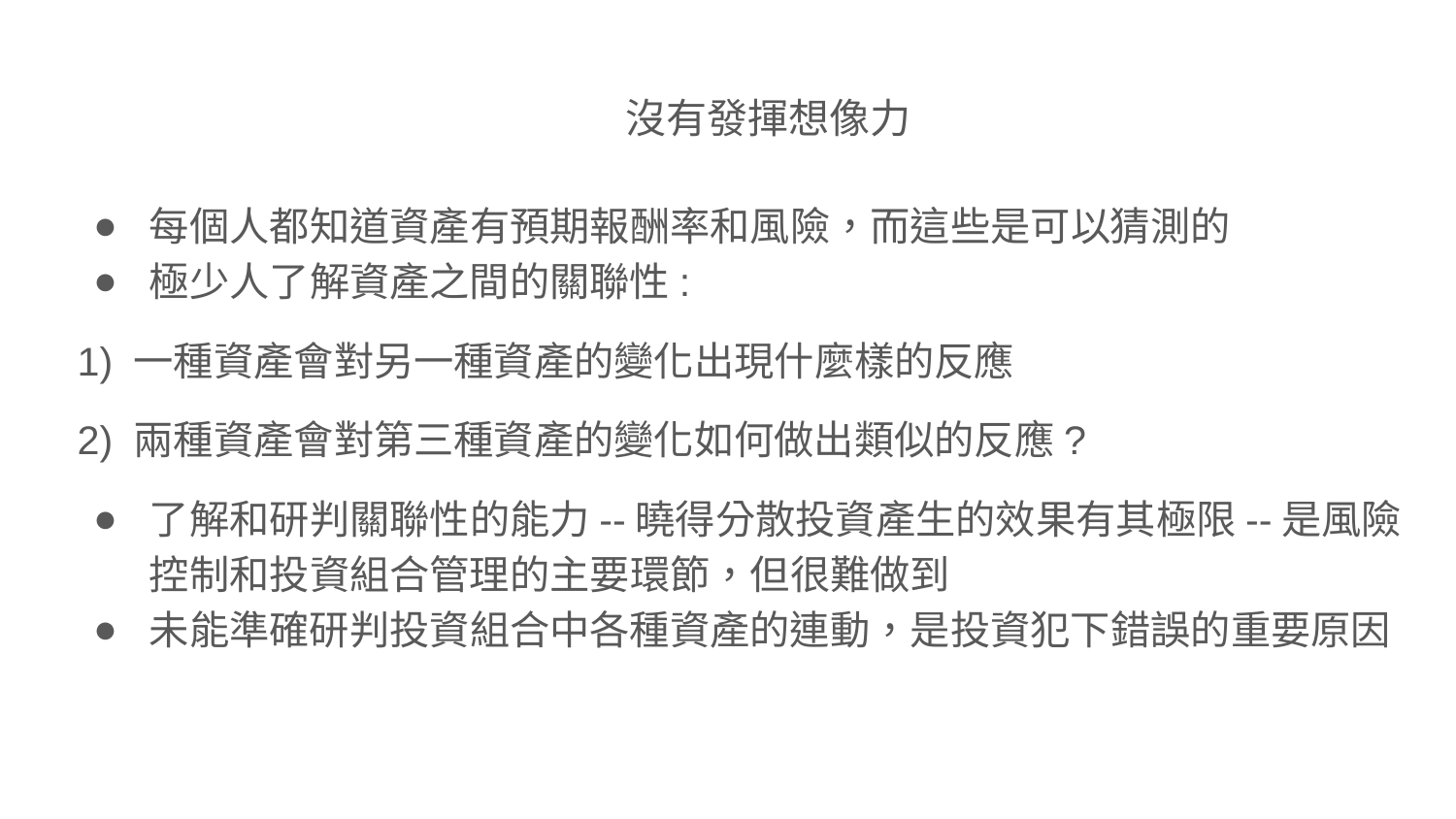

# 沒有發揮想像力
每個人都知道資產有預期報酬率和風險，而這些是可以猜測的
極少人了解資產之間的關聯性:
1) 一種資產會對另一種資產的變化出現什麼樣的反應
2) 兩種資產會對第三種資產的變化如何做出類似的反應?
了解和研判關聯性的能力--曉得分散投資產生的效果有其極限--是風險控制和投資組合管理的主要環節，但很難做到
未能準確研判投資組合中各種資產的連動，是投資犯下錯誤的重要原因